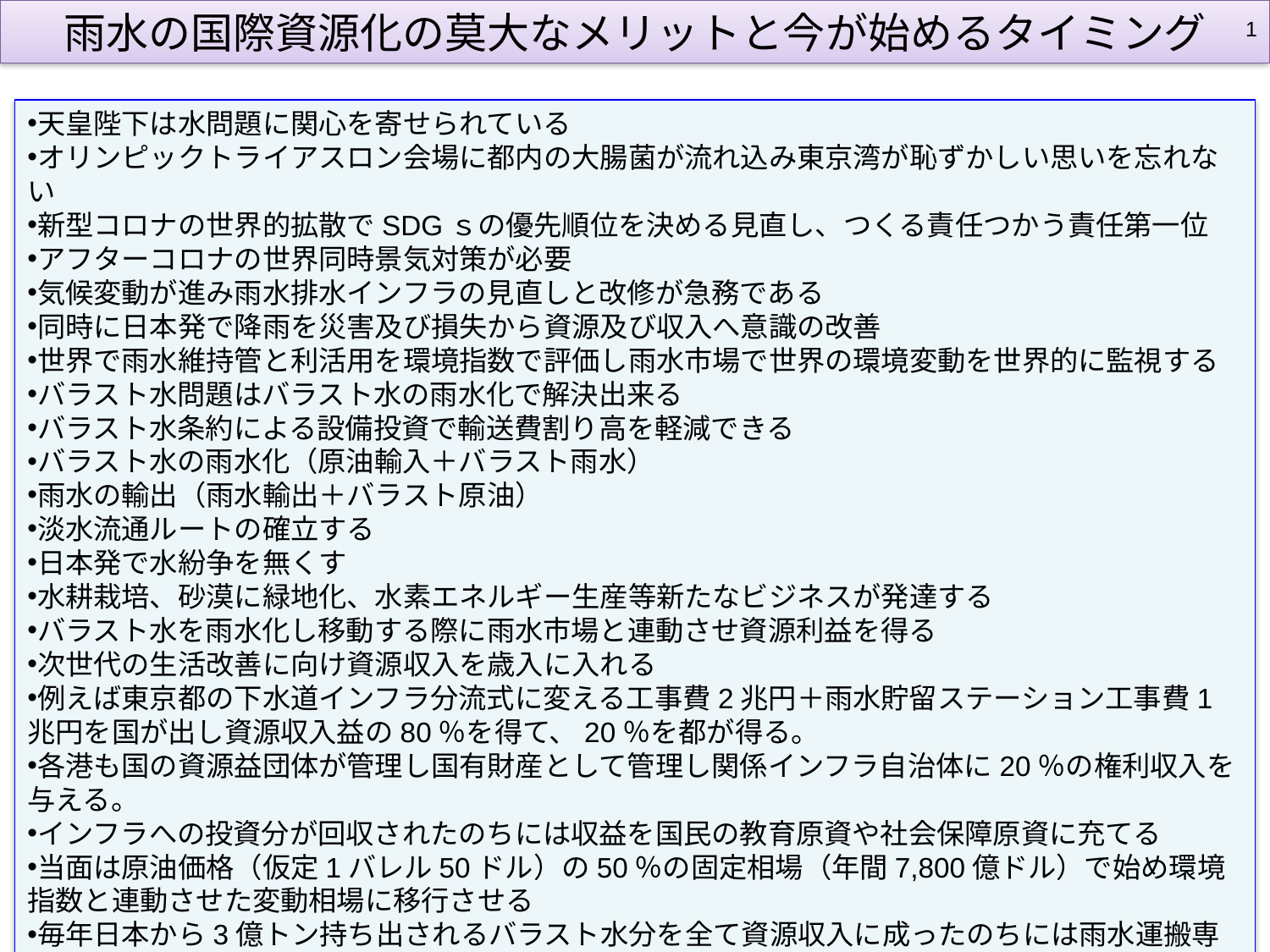

雨水の国際資源化の莫大なメリットと今が始めるタイミング
1
天皇陛下は水問題に関心を寄せられている
オリンピックトライアスロン会場に都内の大腸菌が流れ込み東京湾が恥ずかしい思いを忘れない
新型コロナの世界的拡散でSDGｓの優先順位を決める見直し、つくる責任つかう責任第一位
アフターコロナの世界同時景気対策が必要
気候変動が進み雨水排水インフラの見直しと改修が急務である
同時に日本発で降雨を災害及び損失から資源及び収入へ意識の改善
世界で雨水維持管と利活用を環境指数で評価し雨水市場で世界の環境変動を世界的に監視する
バラスト水問題はバラスト水の雨水化で解決出来る
バラスト水条約による設備投資で輸送費割り高を軽減できる
バラスト水の雨水化（原油輸入＋バラスト雨水）
雨水の輸出（雨水輸出＋バラスト原油）
淡水流通ルートの確立する
日本発で水紛争を無くす
水耕栽培、砂漠に緑地化、水素エネルギー生産等新たなビジネスが発達する
バラスト水を雨水化し移動する際に雨水市場と連動させ資源利益を得る
次世代の生活改善に向け資源収入を歳入に入れる
例えば東京都の下水道インフラ分流式に変える工事費2兆円＋雨水貯留ステーション工事費1兆円を国が出し資源収入益の80％を得て、20％を都が得る。
各港も国の資源益団体が管理し国有財産として管理し関係インフラ自治体に20％の権利収入を与える。
インフラへの投資分が回収されたのちには収益を国民の教育原資や社会保障原資に充てる
当面は原油価格（仮定1バレル50ドル）の50％の固定相場（年間7,800億ドル）で始め環境指数と連動させた変動相場に移行させる
毎年日本から3億トン持ち出されるバラスト水分を全て資源収入に成ったのちには雨水運搬専用船で雨水を輸出し場合によってはバラスト原油を持ちかえり運送コストの少ない原油も得る
1